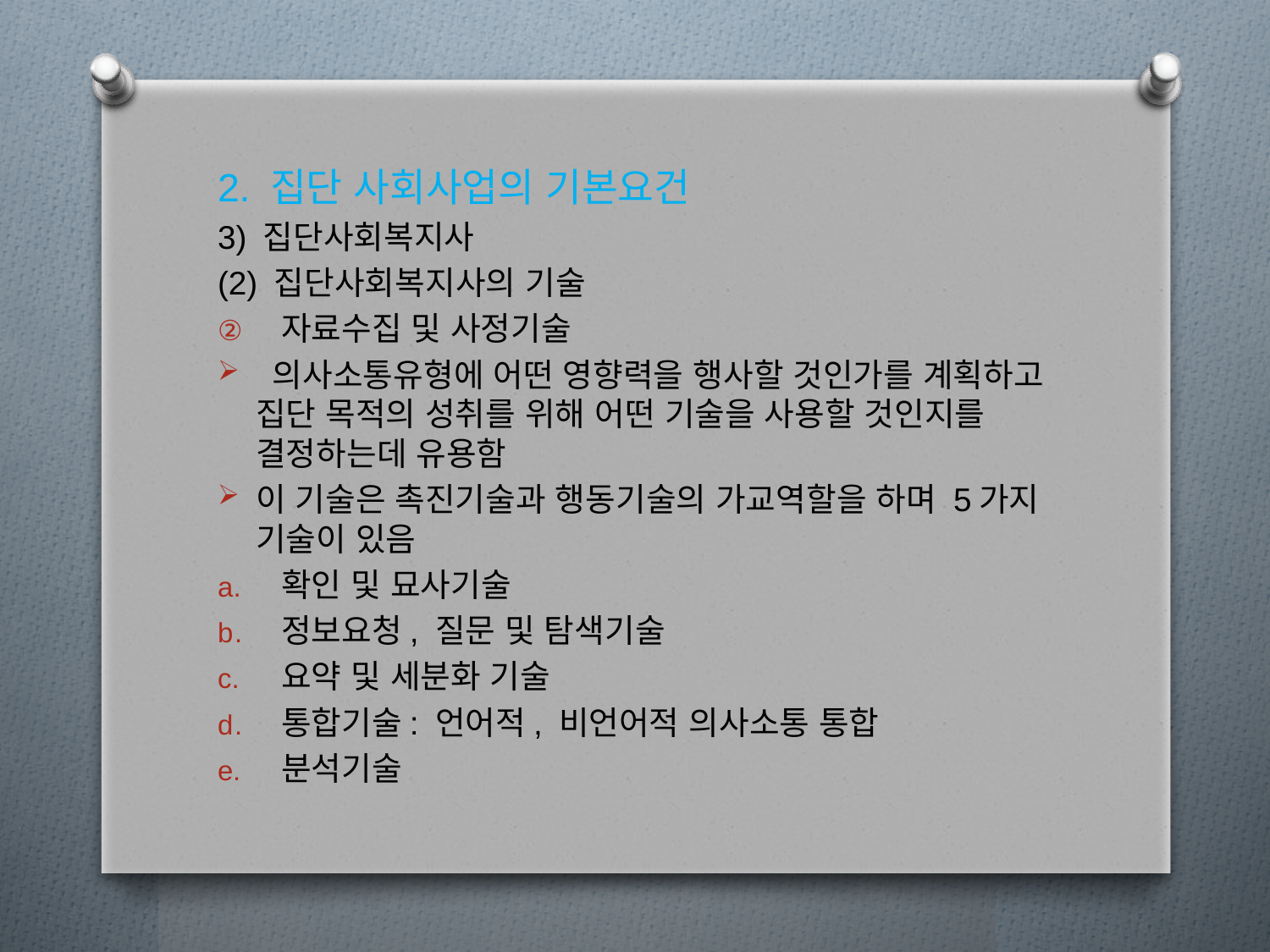

2. 집단 사회사업의 기본요건
3) 집단사회복지사
(2) 집단사회복지사의 기술
자료수집 및 사정기술
 의사소통유형에 어떤 영향력을 행사할 것인가를 계획하고 집단 목적의 성취를 위해 어떤 기술을 사용할 것인지를 결정하는데 유용함
이 기술은 촉진기술과 행동기술의 가교역할을 하며 5가지 기술이 있음
확인 및 묘사기술
정보요청, 질문 및 탐색기술
요약 및 세분화 기술
통합기술: 언어적, 비언어적 의사소통 통합
분석기술